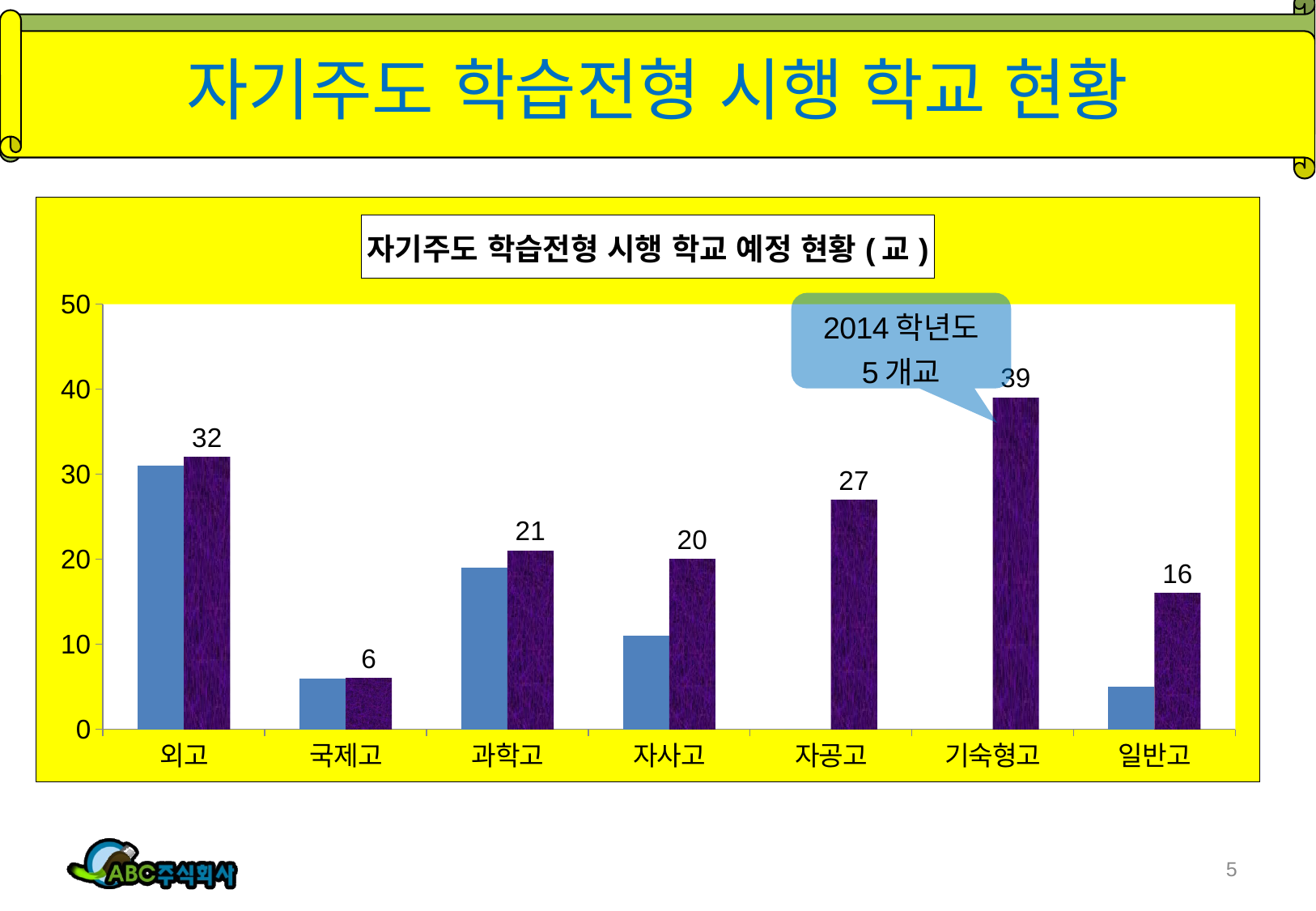

# 자기주도 학습전형 시행 학교 현황

### Chart: 자기주도 학습전형 시행 학교 예정 현황(교)

| Category | 2012학년도 | 2014학년도 |
|---|---|---|
| 외고 | 31.0 | 32.0 |
| 국제고 | 6.0 | 6.0 |
| 과학고 | 19.0 | 21.0 |
| 자사고 | 11.0 | 20.0 |
| 자공고 | 0.0 | 27.0 |
| 기숙형고 | 0.0 | 39.0 |
| 일반고 | 5.0 | 16.0 |
5